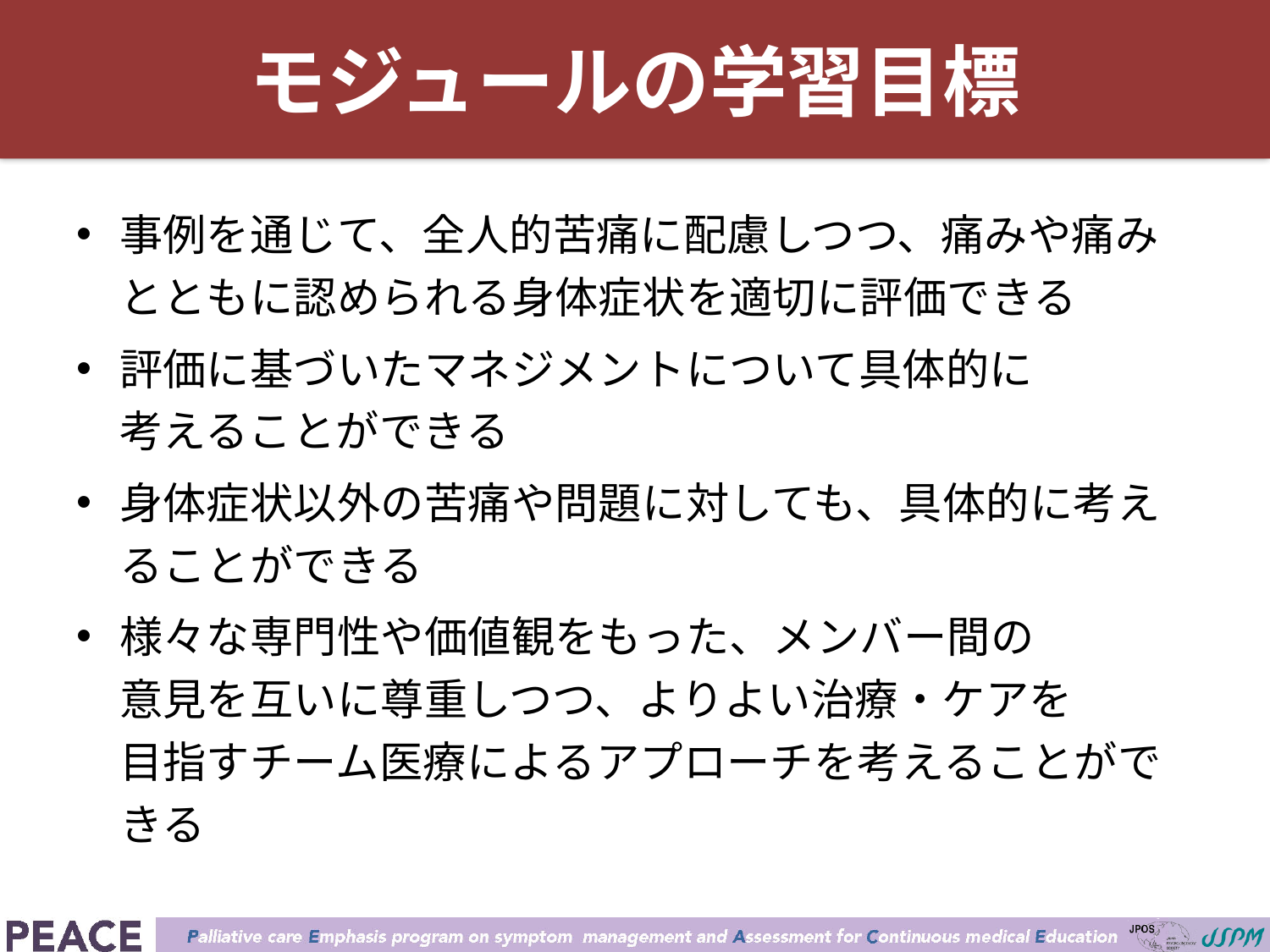

事例を通じて、全人的苦痛に配慮しつつ、痛みや痛みとともに認められる身体症状を適切に評価できる
評価に基づいたマネジメントについて具体的に
考えることができる
身体症状以外の苦痛や問題に対しても、具体的に考えることができる
様々な専門性や価値観をもった、メンバー間の
意見を互いに尊重しつつ、よりよい治療・ケアを
目指すチーム医療によるアプローチを考えることができる